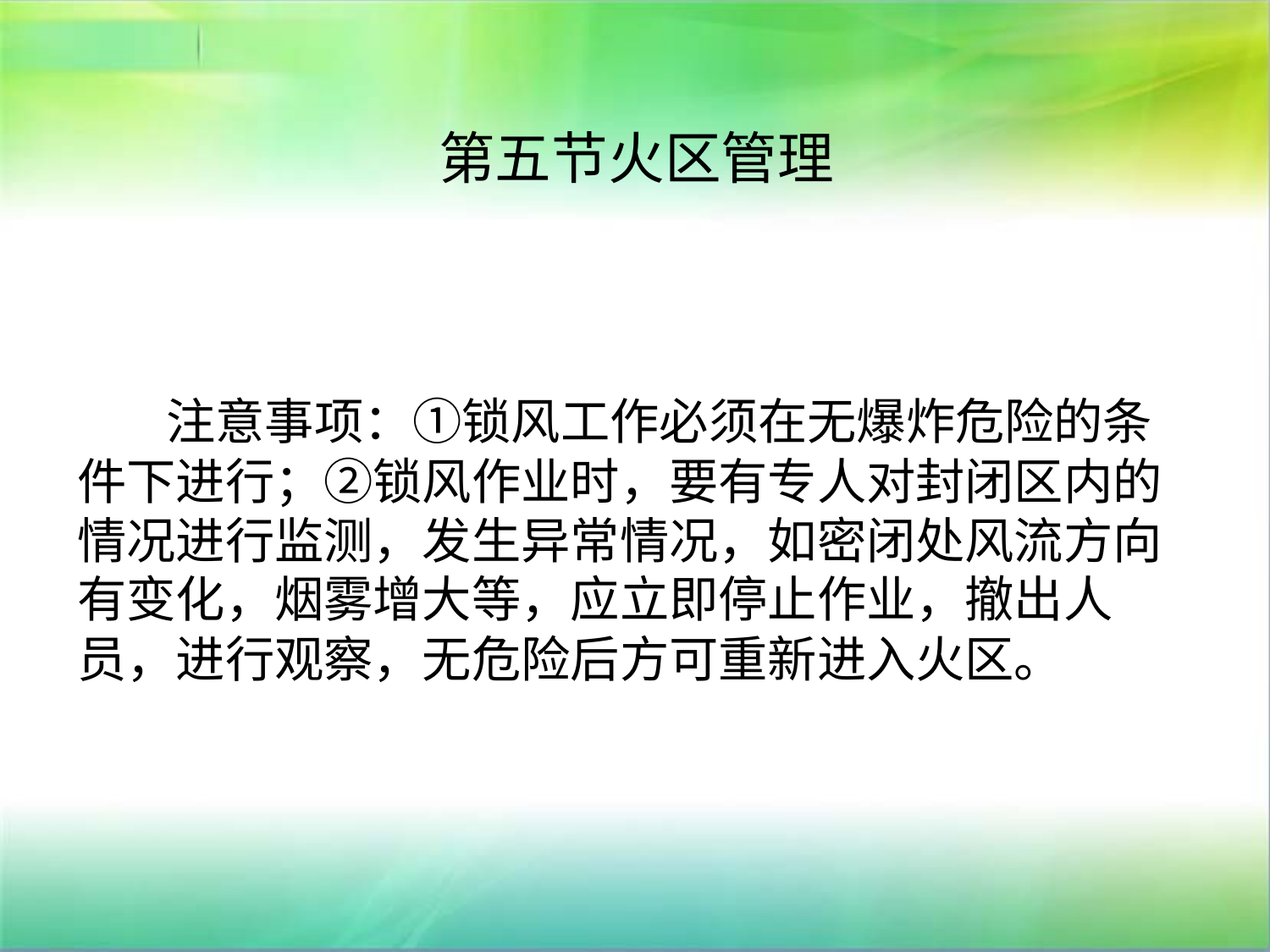

# 第五节火区管理

       注意事项：①锁风工作必须在无爆炸危险的条件下进行；②锁风作业时，要有专人对封闭区内的情况进行监测，发生异常情况，如密闭处风流方向有变化，烟雾增大等，应立即停止作业，撤出人员，进行观察，无危险后方可重新进入火区。